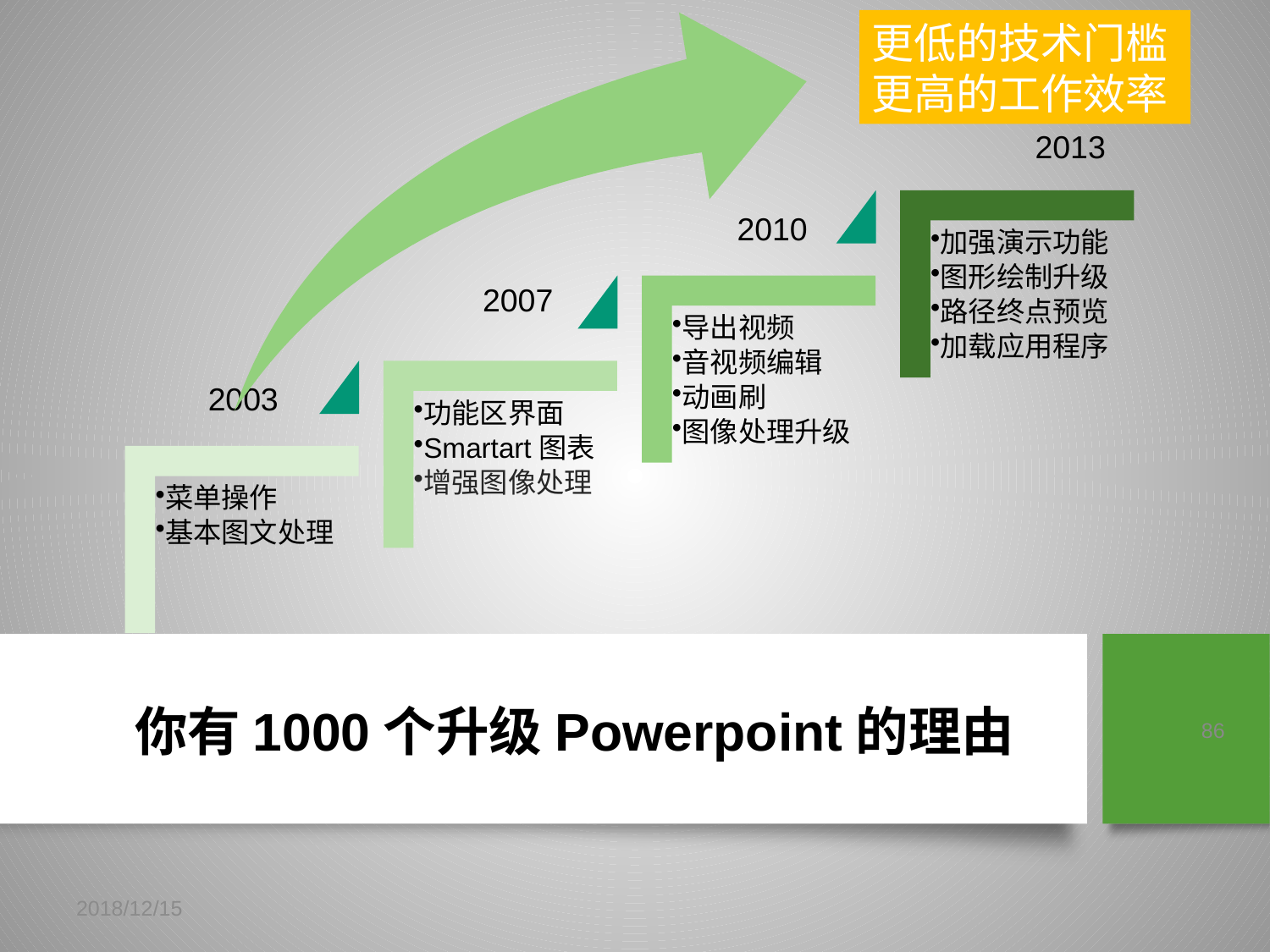

更低的技术门槛
更高的工作效率

2013

加强演示功能
图形绘制升级
路径终点预览
加载应用程序

导出视频
音视频编辑
动画刷
图像处理升级

功能区界面
Smartart图表
增强图像处理
菜单操作
基本图文处理
2010
2007
2003
# 你有1000个升级Powerpoint的理由
86
2018/12/15